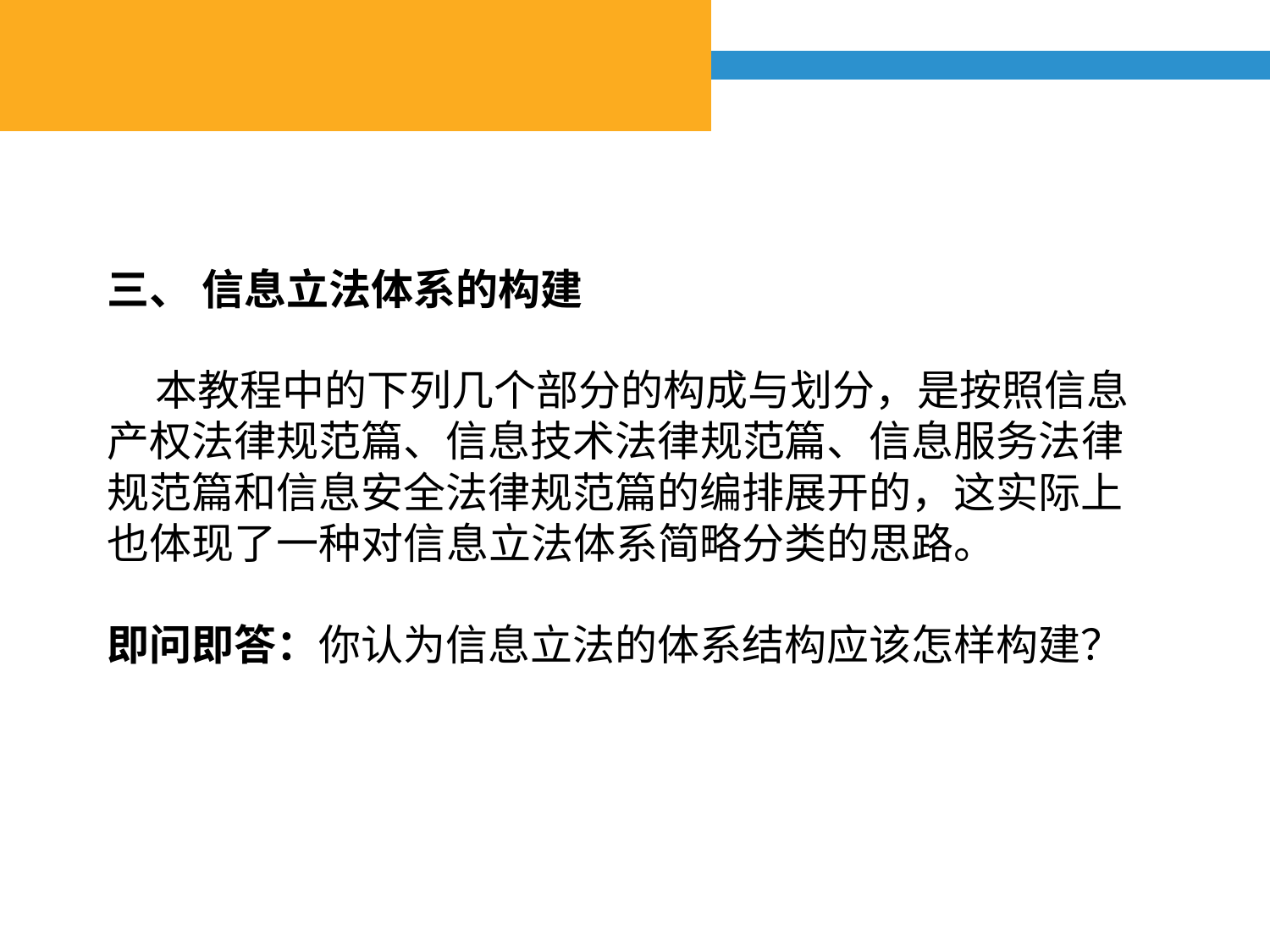

三、 信息立法体系的构建

    本教程中的下列几个部分的构成与划分，是按照信息产权法律规范篇、信息技术法律规范篇、信息服务法律规范篇和信息安全法律规范篇的编排展开的，这实际上也体现了一种对信息立法体系简略分类的思路。

即问即答：你认为信息立法的体系结构应该怎样构建？